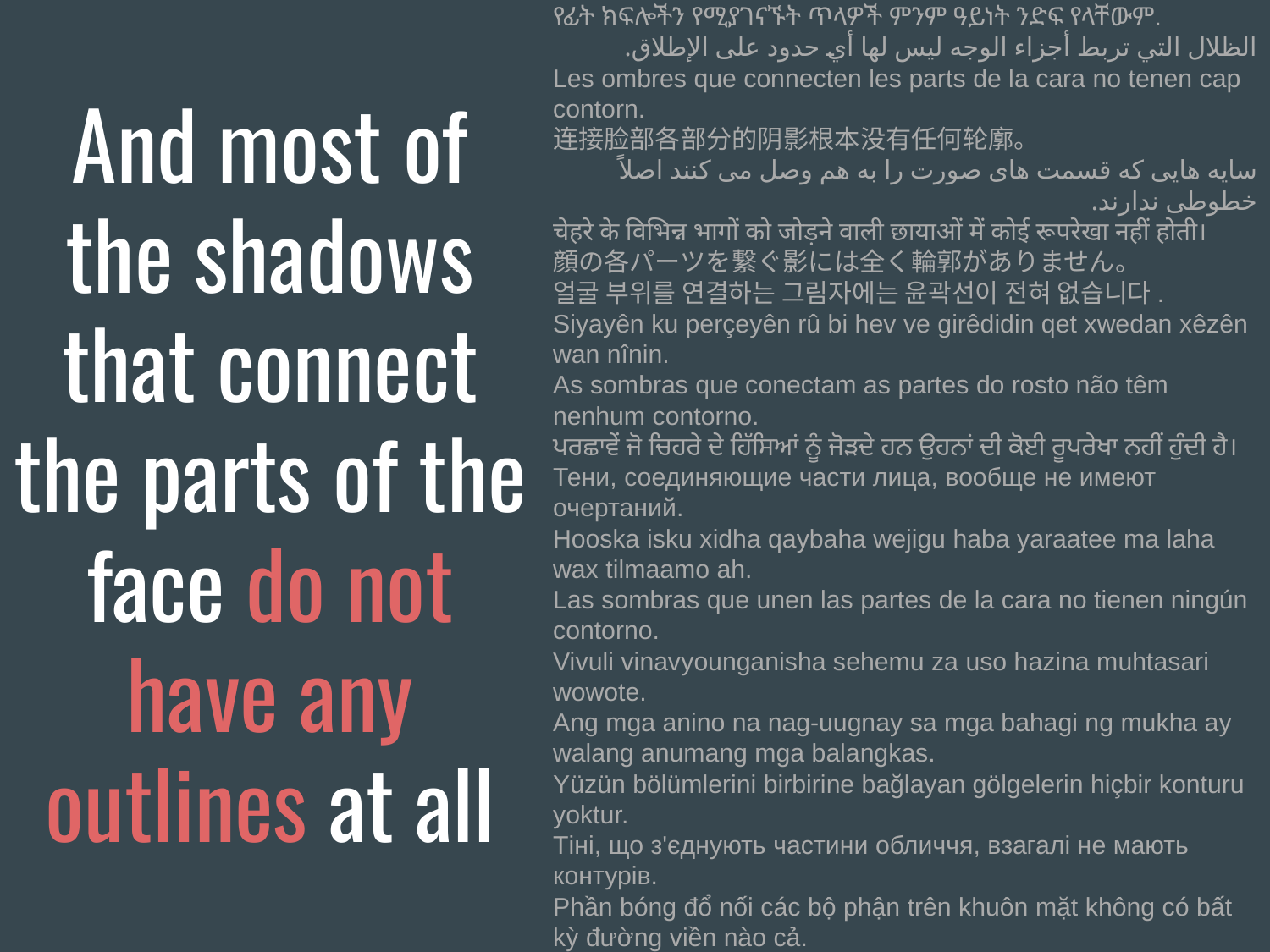

And most of the shadows that connect the parts of the face do not have any outlines at all
የፊት ክፍሎችን የሚያገናኙት ጥላዎች ምንም ዓይነት ንድፍ የላቸውም.
الظلال التي تربط أجزاء الوجه ليس لها أي حدود على الإطلاق.
Les ombres que connecten les parts de la cara no tenen cap contorn.
连接脸部各部分的阴影根本没有任何轮廓。
سایه هایی که قسمت های صورت را به هم وصل می کنند اصلاً خطوطی ندارند.
चेहरे के विभिन्न भागों को जोड़ने वाली छायाओं में कोई रूपरेखा नहीं होती।
顔の各パーツを繋ぐ影には全く輪郭がありません。
얼굴 부위를 연결하는 그림자에는 윤곽선이 전혀 없습니다.
Siyayên ku perçeyên rû bi hev ve girêdidin qet xwedan xêzên wan nînin.
As sombras que conectam as partes do rosto não têm nenhum contorno.
ਪਰਛਾਵੇਂ ਜੋ ਚਿਹਰੇ ਦੇ ਹਿੱਸਿਆਂ ਨੂੰ ਜੋੜਦੇ ਹਨ ਉਹਨਾਂ ਦੀ ਕੋਈ ਰੂਪਰੇਖਾ ਨਹੀਂ ਹੁੰਦੀ ਹੈ।
Тени, соединяющие части лица, вообще не имеют очертаний.
Hooska isku xidha qaybaha wejigu haba yaraatee ma laha wax tilmaamo ah.
Las sombras que unen las partes de la cara no tienen ningún contorno.
Vivuli vinavyounganisha sehemu za uso hazina muhtasari wowote.
Ang mga anino na nag-uugnay sa mga bahagi ng mukha ay walang anumang mga balangkas.
Yüzün bölümlerini birbirine bağlayan gölgelerin hiçbir konturu yoktur.
Тіні, що з'єднують частини обличчя, взагалі не мають контурів.
Phần bóng đổ nối các bộ phận trên khuôn mặt không có bất kỳ đường viền nào cả.